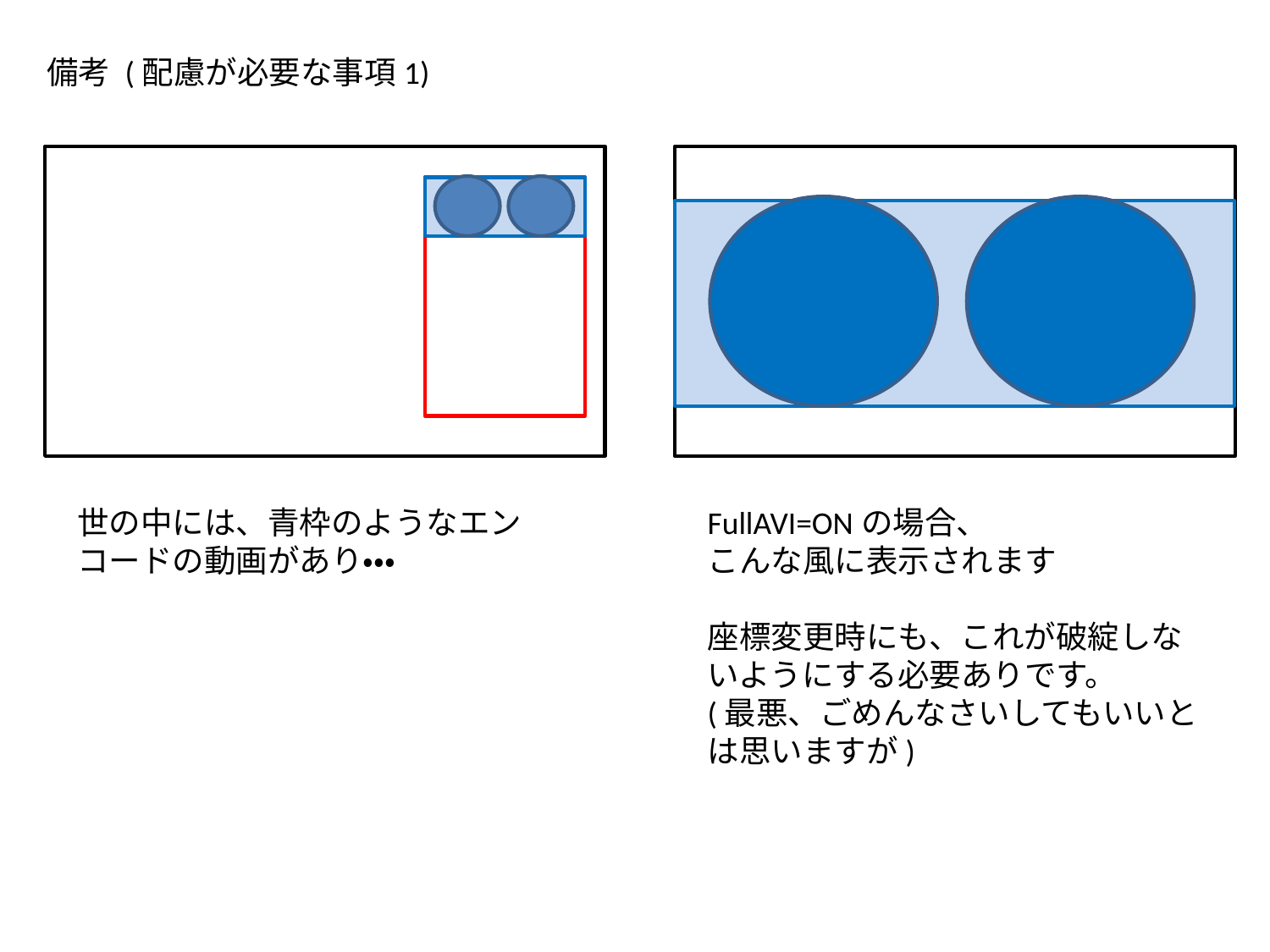

備考 (配慮が必要な事項1)

世の中には、青枠のようなエンコードの動画があり・・・
FullAVI=ONの場合、
こんな風に表示されます

座標変更時にも、これが破綻しないようにする必要ありです。
(最悪、ごめんなさいしてもいいとは思いますが)